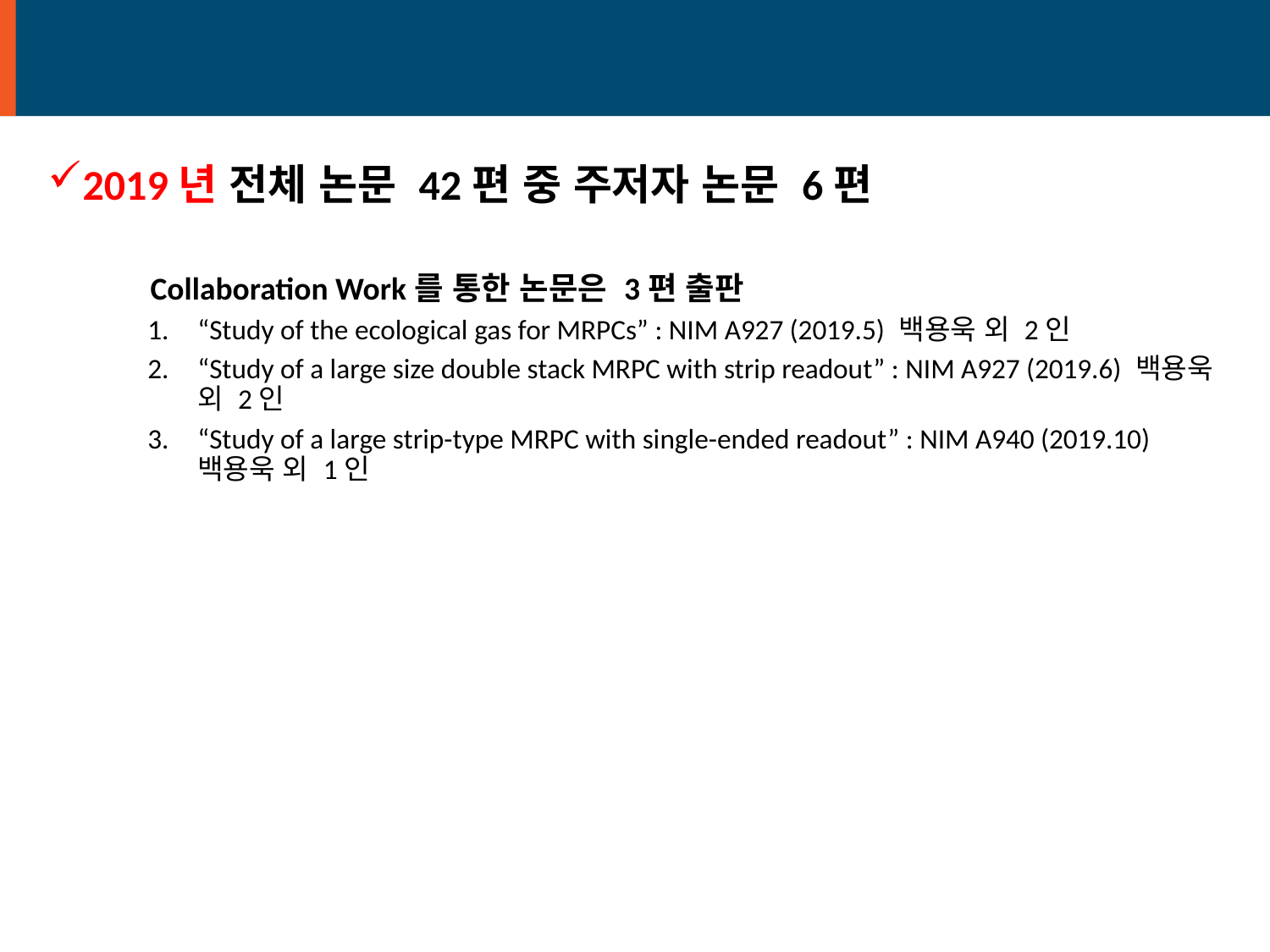

# Publications
2019년 전체 논문 42편 중 주저자 논문 6편

Collaboration Work를 통한 논문은 3편 출판
“Study of the ecological gas for MRPCs” : NIM A927 (2019.5) 백용욱 외 2인
“Study of a large size double stack MRPC with strip readout” : NIM A927 (2019.6) 백용욱 외 2인
“Study of a large strip-type MRPC with single-ended readout” : NIM A940 (2019.10) 백용욱 외 1인